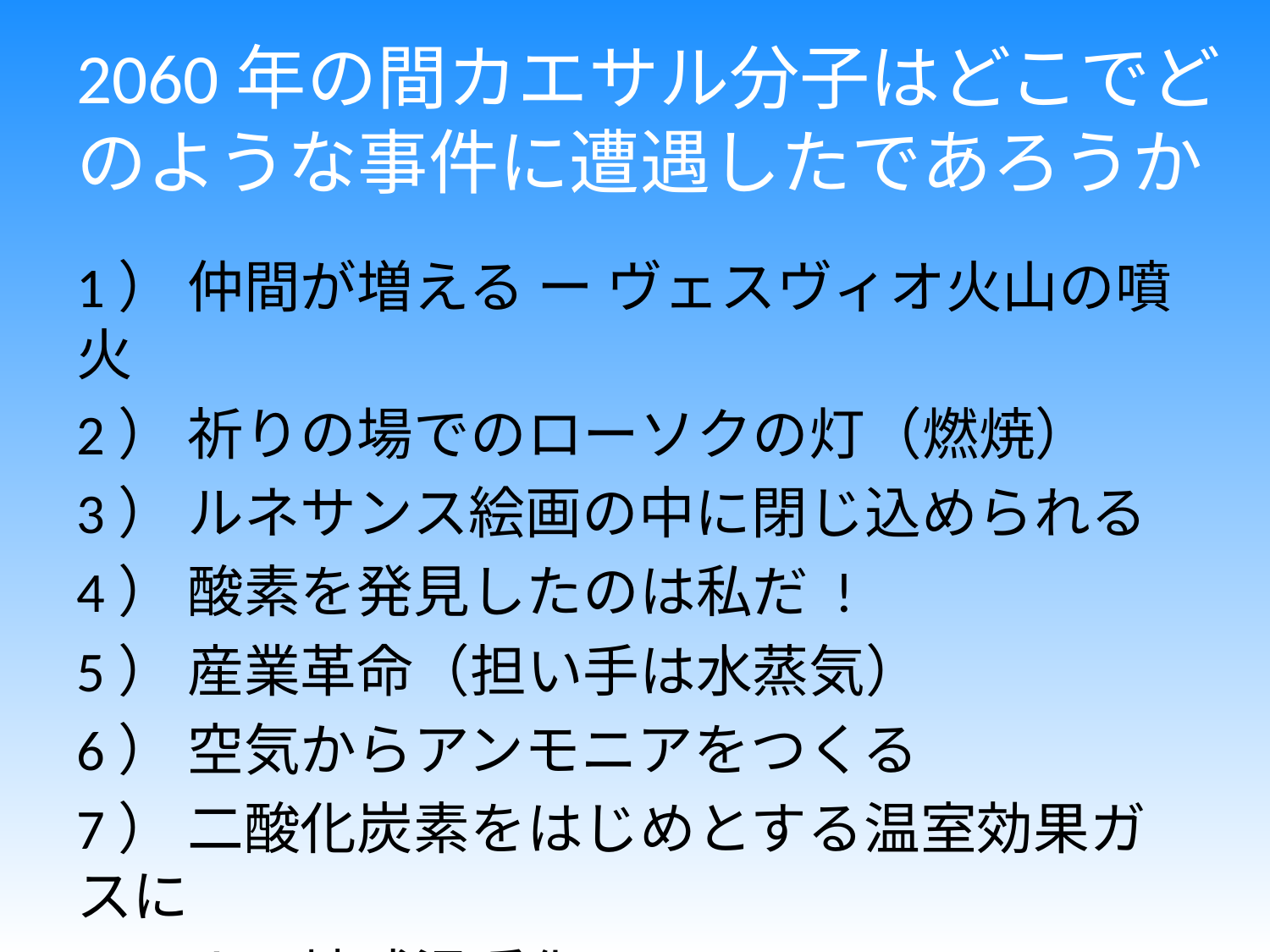

# 2060年の間カエサル分子はどこでどのような事件に遭遇したであろうか
1） 仲間が増える ー ヴェスヴィオ火山の噴火
2） 祈りの場でのローソクの灯（燃焼）
3） ルネサンス絵画の中に閉じ込められる
4） 酸素を発見したのは私だ !
5） 産業革命（担い手は水蒸気）
6） 空気からアンモニアをつくる
7） 二酸化炭素をはじめとする温室効果ガスに
　　よる地球温暖化